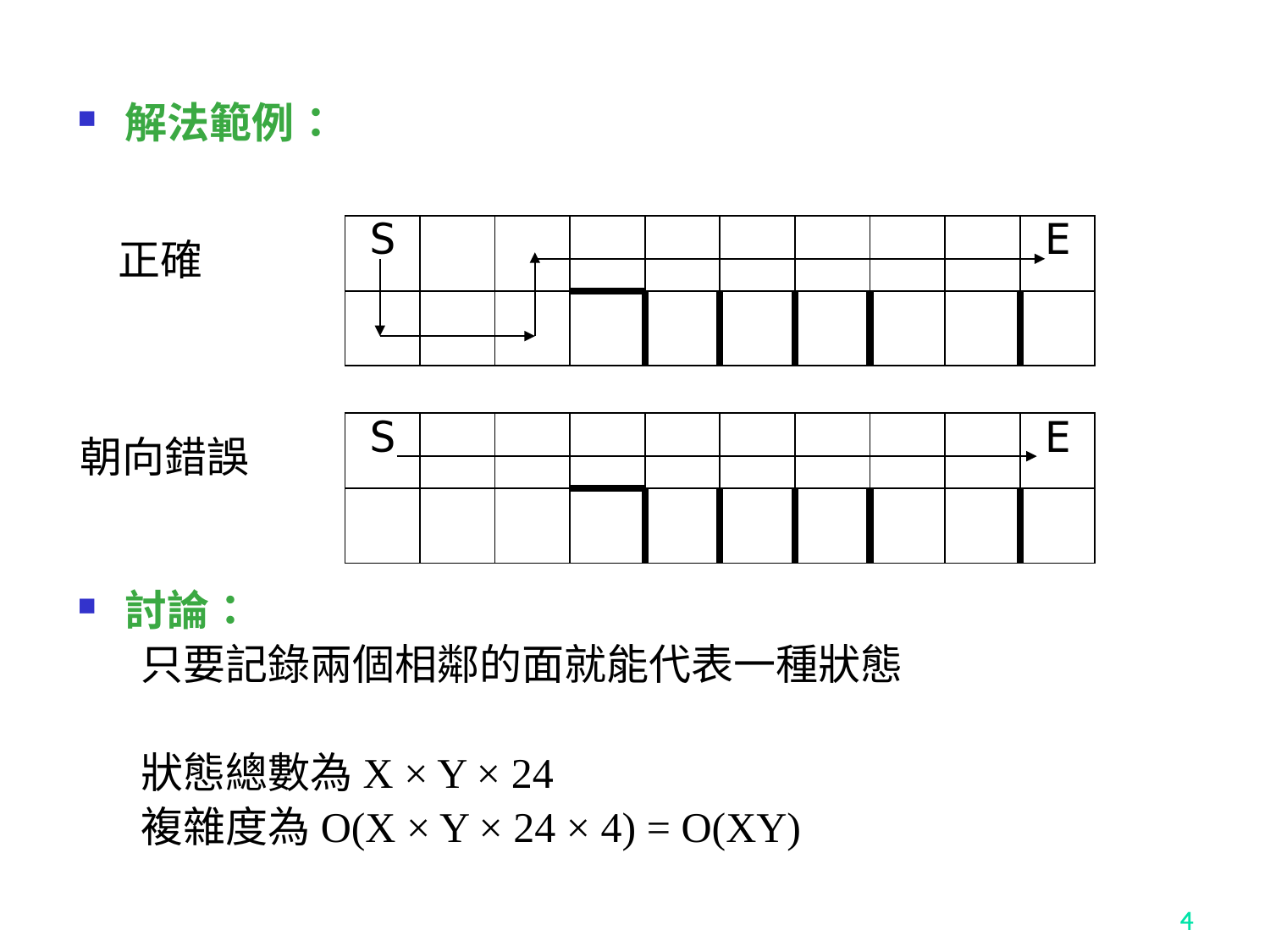

解法範例：

討論：
只要記錄兩個相鄰的面就能代表一種狀態

狀態總數為X × Y × 24
複雜度為O(X × Y × 24 × 4) = O(XY)

| S |  |  |  |  |  |  |  |  | E |
| --- | --- | --- | --- | --- | --- | --- | --- | --- | --- |
|  |  |  |  |  |  |  |  |  |  |
正確
| S |  |  |  |  |  |  |  |  | E |
| --- | --- | --- | --- | --- | --- | --- | --- | --- | --- |
|  |  |  |  |  |  |  |  |  |  |
朝向錯誤
4